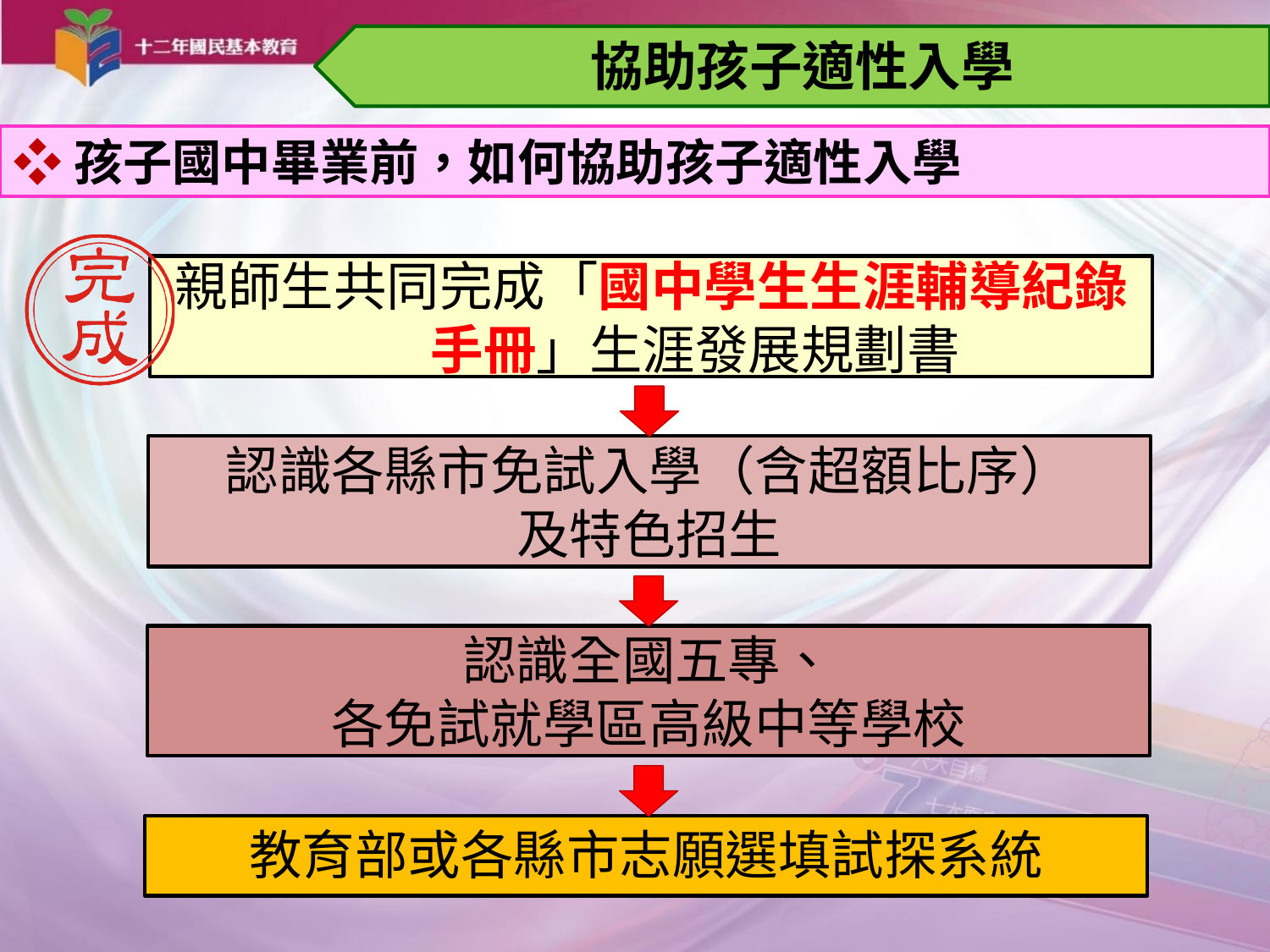

協助孩子適性入學

❖孩子國中畢業前，如何協助孩子適性入學

親師生共同完成「國中學生生涯輔導紀錄手冊」生涯發展規劃書

認識各縣市免試入學（含超額比序）
及特色招生

認識全國五專、
各免試就學區高級中等學校

教育部或各縣市志願選填試探系統